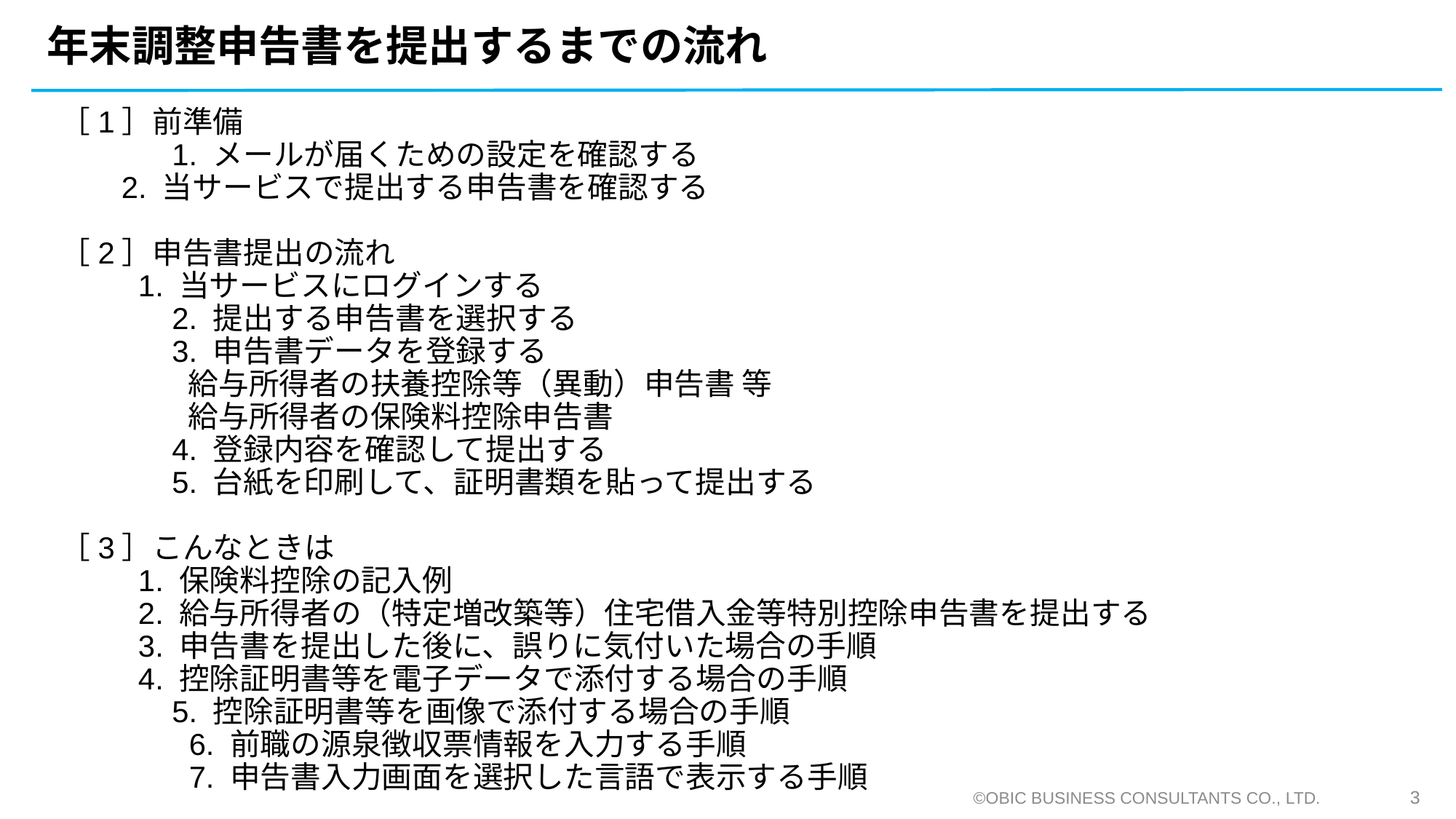

# 年末調整申告書を提出するまでの流れ
［1］前準備
 　　　 1. メールが届くための設定を確認する
        2. 当サービスで提出する申告書を確認する
［2］申告書提出の流れ
   　   1. 当サービスにログインする
 　　　 2. 提出する申告書を選択する
 　　　 3. 申告書データを登録する
        　　  給与所得者の扶養控除等（異動）申告書 等
        　　  給与所得者の保険料控除申告書
 　　　 4. 登録内容を確認して提出する
 　　　 5. 台紙を印刷して、証明書類を貼って提出する
［3］こんなときは
     　 1. 保険料控除の記入例
     　 2. 給与所得者の（特定増改築等）住宅借入金等特別控除申告書を提出する
     　 3. 申告書を提出した後に、誤りに気付いた場合の手順
     　 4. 控除証明書等を電子データで添付する場合の手順
　　 　 5. 控除証明書等を画像で添付する場合の手順
　　　　6. 前職の源泉徴収票情報を入力する手順
　　　　7. 申告書入力画面を選択した言語で表示する手順

©OBIC BUSINESS CONSULTANTS CO., LTD.
3